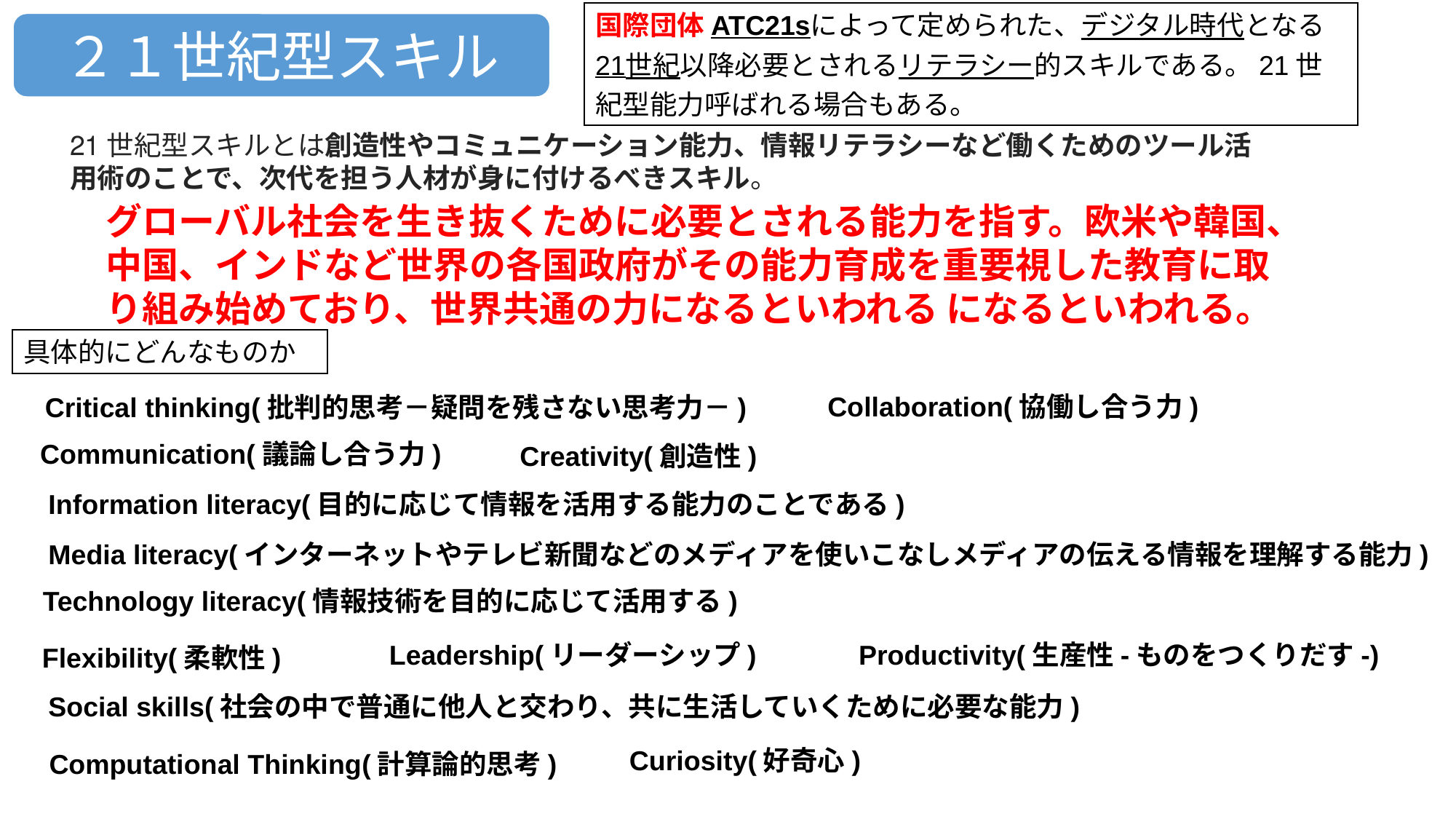

国際団体ATC21sによって定められた、デジタル時代となる21世紀以降必要とされるリテラシー的スキルである。21世紀型能力呼ばれる場合もある。
２１世紀型スキル
21世紀型スキルとは創造性やコミュニケーション能力、情報リテラシーなど働くためのツール活用術のことで、次代を担う人材が身に付けるべきスキル。
グローバル社会を生き抜くために必要とされる能力を指す。欧米や韓国、中国、インドなど世界の各国政府がその能力育成を重要視した教育に取り組み始めており、世界共通の力になるといわれる になるといわれる。
具体的にどんなものか
Collaboration(協働し合う力)
Critical thinking(批判的思考－疑問を残さない思考力－)
Communication(議論し合う力)
Creativity(創造性)
Information literacy(目的に応じて情報を活用する能力のことである)
Media literacy(インターネットやテレビ新聞などのメディアを使いこなしメディアの伝える情報を理解する能力)
Technology literacy(情報技術を目的に応じて活用する)
Leadership(リーダーシップ)
Productivity(生産性-ものをつくりだす-)
Flexibility(柔軟性)
Social skills(社会の中で普通に他人と交わり、共に生活していくために必要な能力)
Curiosity(好奇心)
Computational Thinking(計算論的思考)